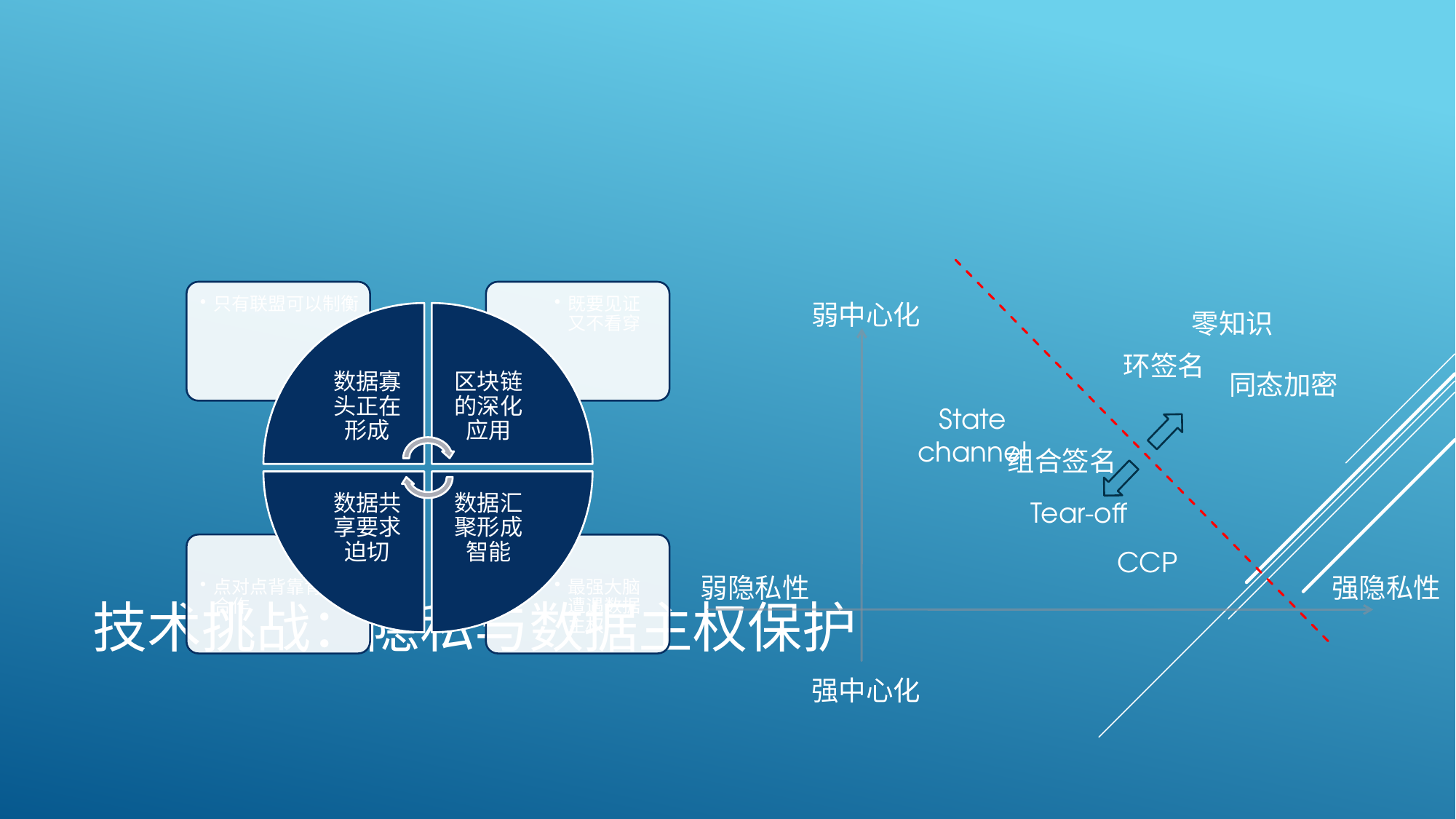

最强大脑遭遇数据主权
点对点背靠背数据合作
既要见证又不看穿
只有联盟可以制衡
数据寡头正在形成
区块链的深化应用
数据汇聚形成智能
数据共享要求迫切
弱中心化
零知识
环签名
同态加密
State channel

组合签名

Tear-off
# 技术挑战：隐私与数据主权保护
CCP
弱隐私性
强隐私性
强中心化